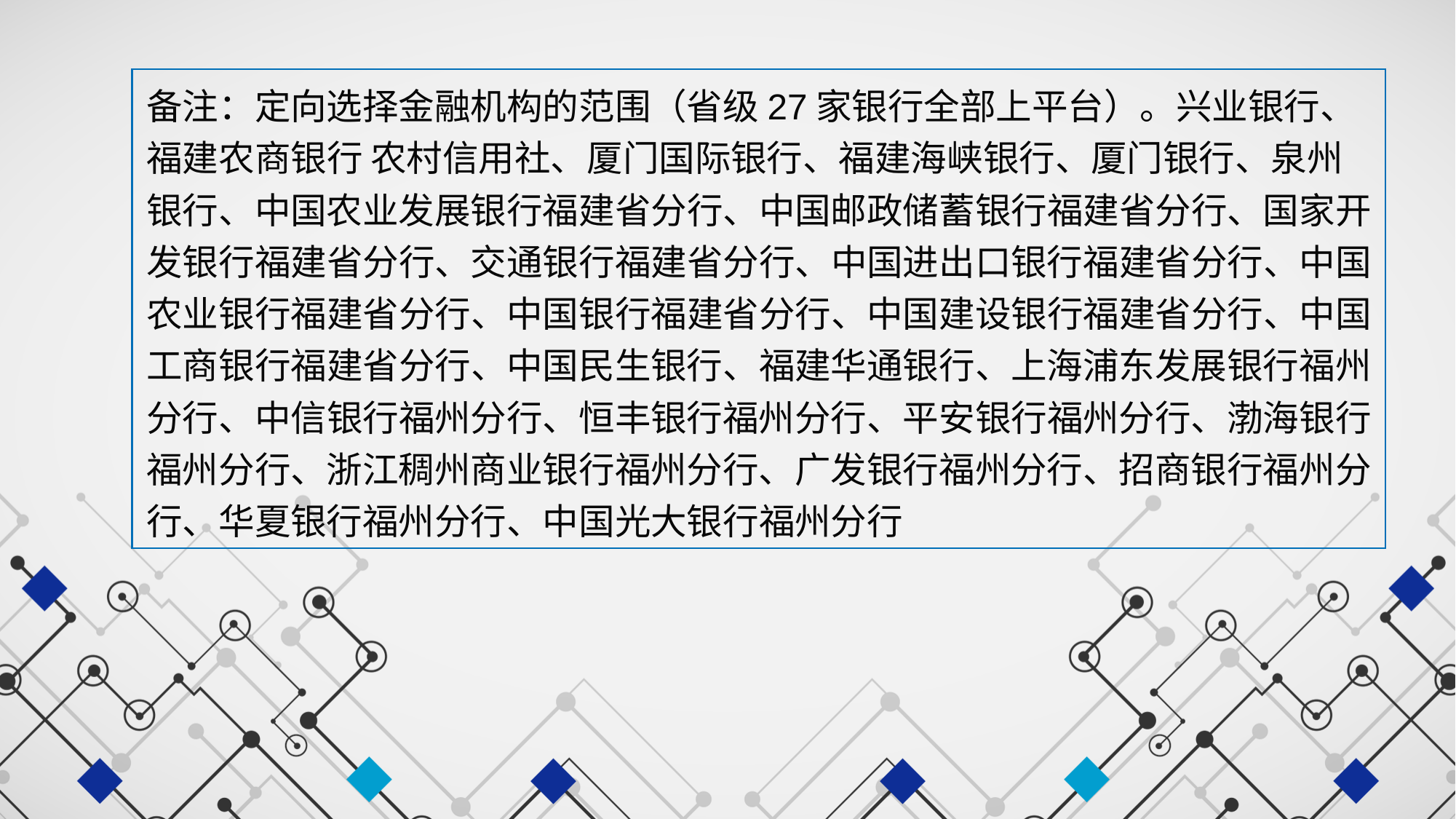

备注：定向选择金融机构的范围（省级27家银行全部上平台）。兴业银行、福建农商银行 农村信用社、厦门国际银行、福建海峡银行、厦门银行、泉州银行、中国农业发展银行福建省分行、中国邮政储蓄银行福建省分行、国家开发银行福建省分行、交通银行福建省分行、中国进出口银行福建省分行、中国农业银行福建省分行、中国银行福建省分行、中国建设银行福建省分行、中国工商银行福建省分行、中国民生银行、福建华通银行、上海浦东发展银行福州分行、中信银行福州分行、恒丰银行福州分行、平安银行福州分行、渤海银行福州分行、浙江稠州商业银行福州分行、广发银行福州分行、招商银行福州分行、华夏银行福州分行、中国光大银行福州分行